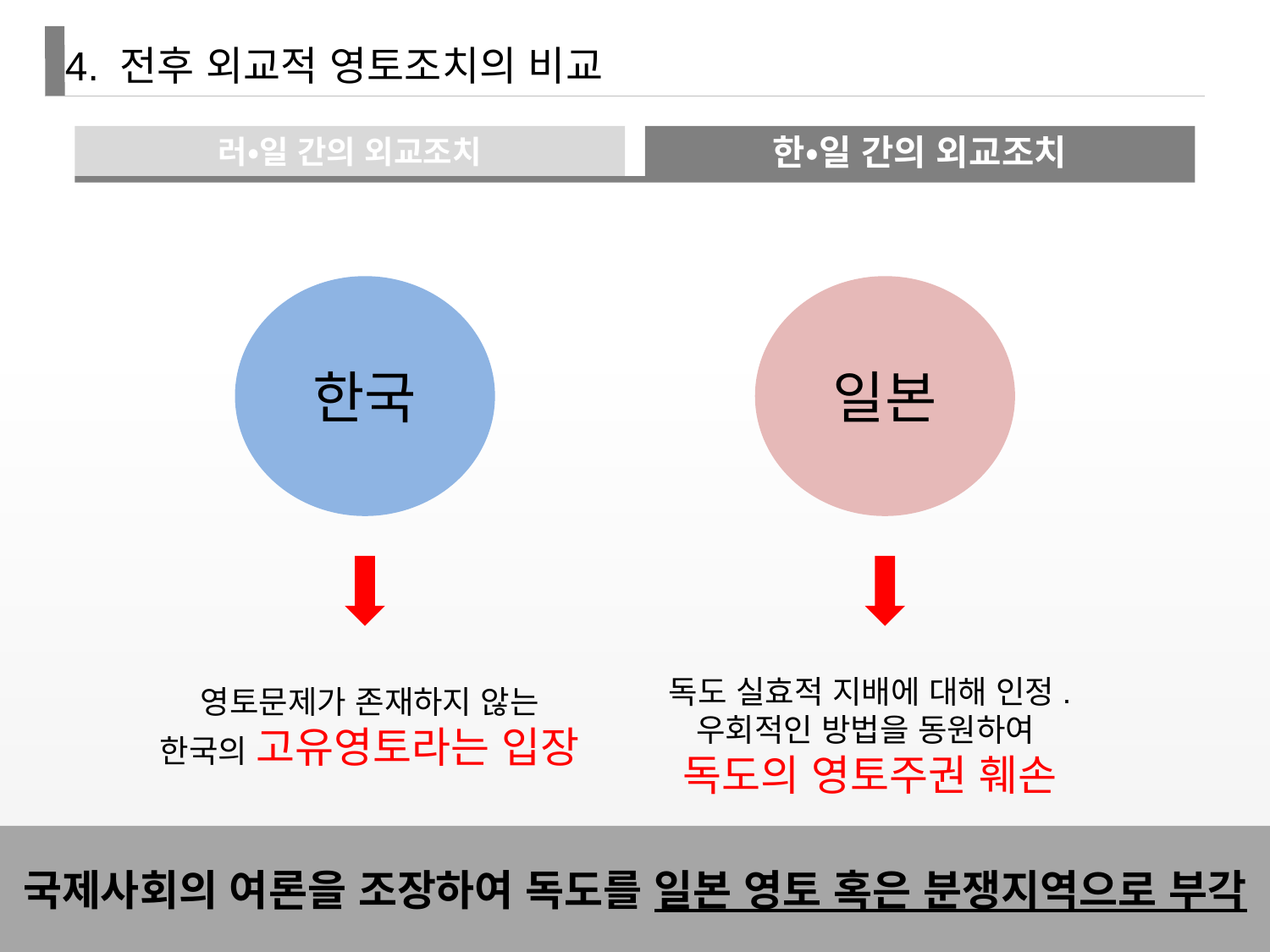

4. 전후 외교적 영토조치의 비교
러•일 간의 외교조치
한•일 간의 외교조치

한국
일본

독도 실효적 지배에 대해 인정.
우회적인 방법을 동원하여
독도의 영토주권 훼손
영토문제가 존재하지 않는
한국의 고유영토라는 입장
국제사회의 여론을 조장하여 독도를 일본 영토 혹은 분쟁지역으로 부각